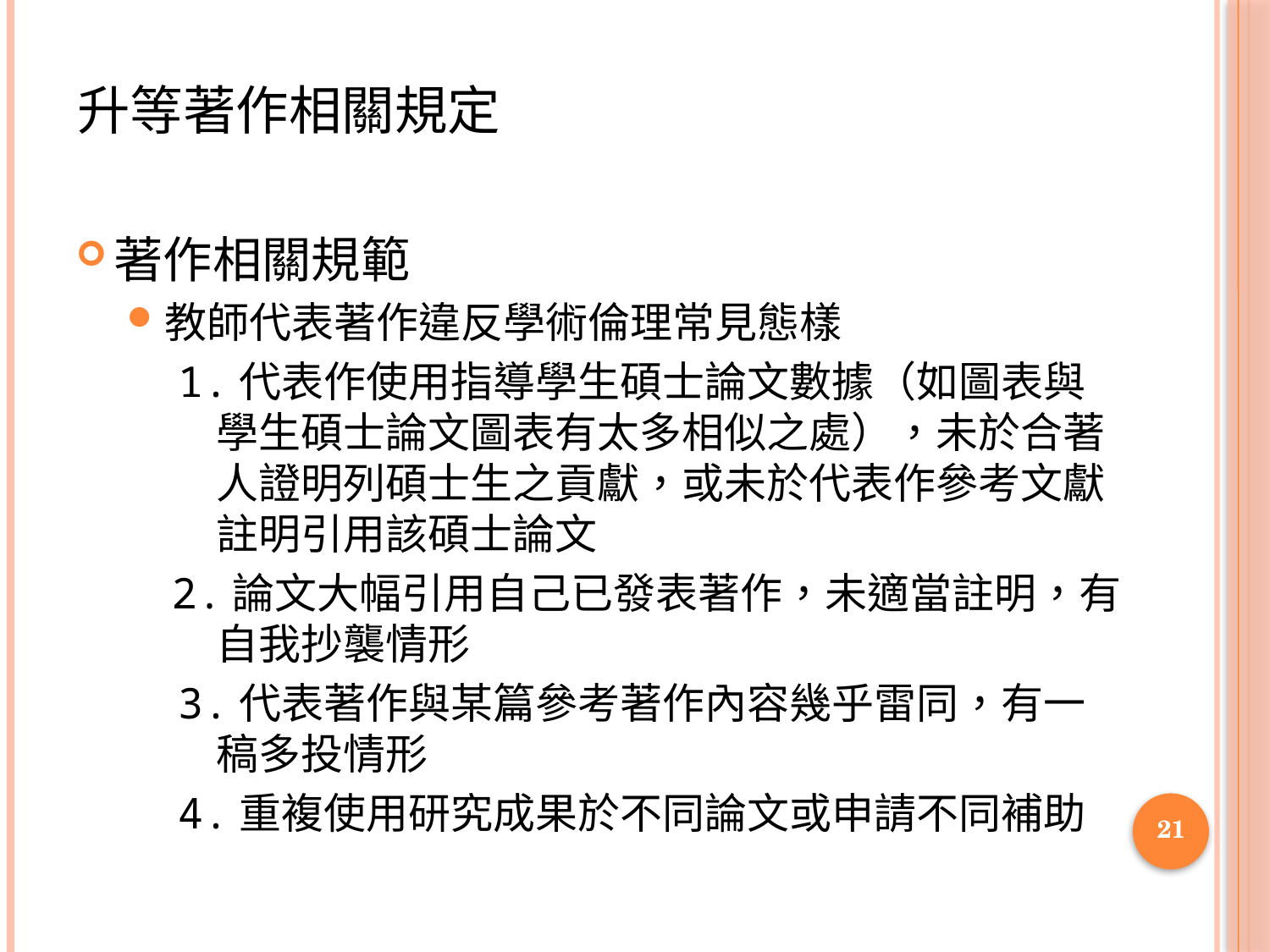

# 升等著作相關規定
著作相關規範
教師代表著作違反學術倫理常見態樣
 1.代表作使用指導學生碩士論文數據（如圖表與學生碩士論文圖表有太多相似之處），未於合著人證明列碩士生之貢獻，或未於代表作參考文獻註明引用該碩士論文
 2.論文大幅引用自己已發表著作，未適當註明，有自我抄襲情形
 3.代表著作與某篇參考著作內容幾乎雷同，有一稿多投情形
 4.重複使用研究成果於不同論文或申請不同補助

21